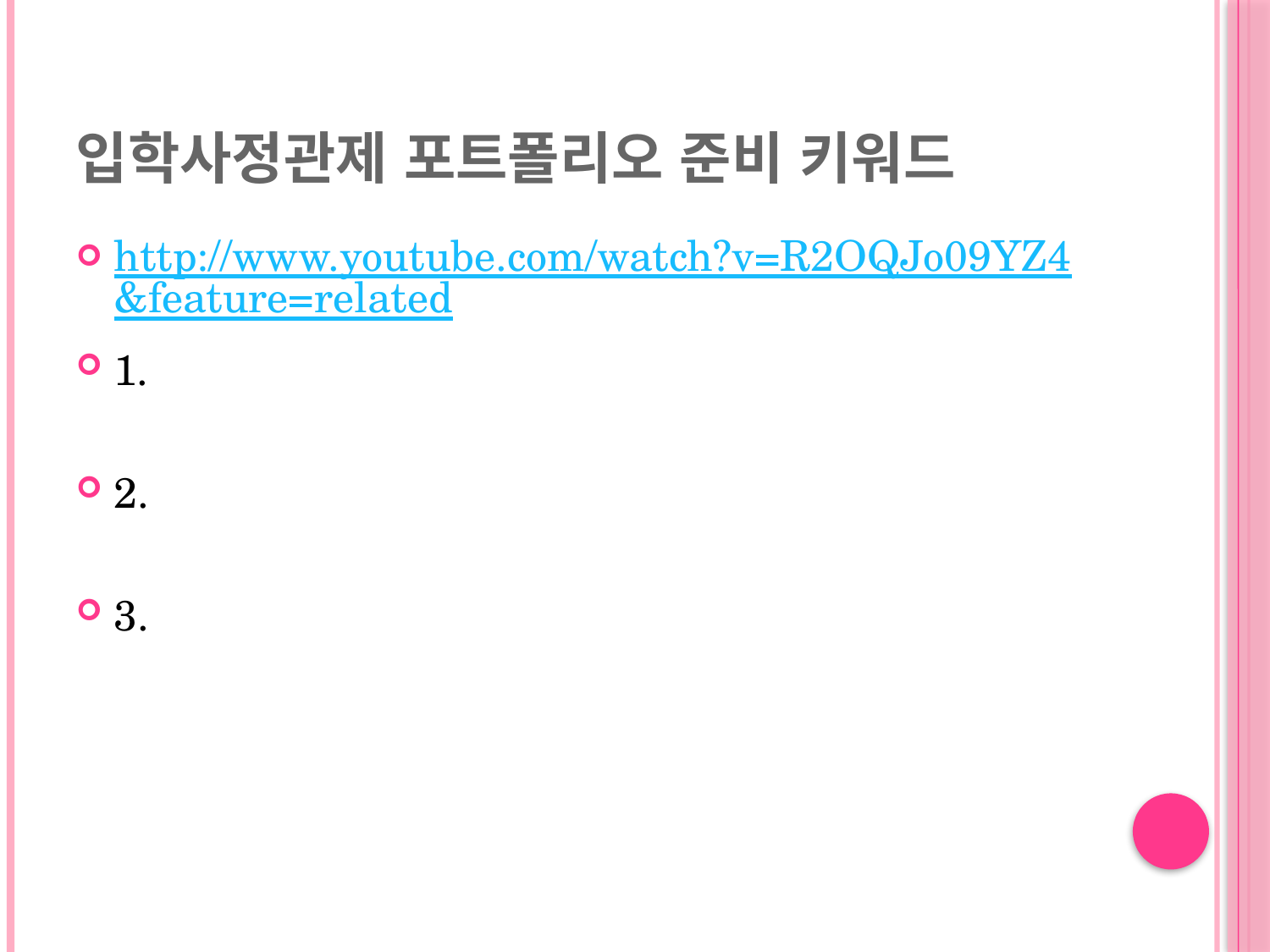

# 입학사정관제 포트폴리오 준비 키워드
http://www.youtube.com/watch?v=R2OQJo09YZ4&feature=related
1.

2.

3.